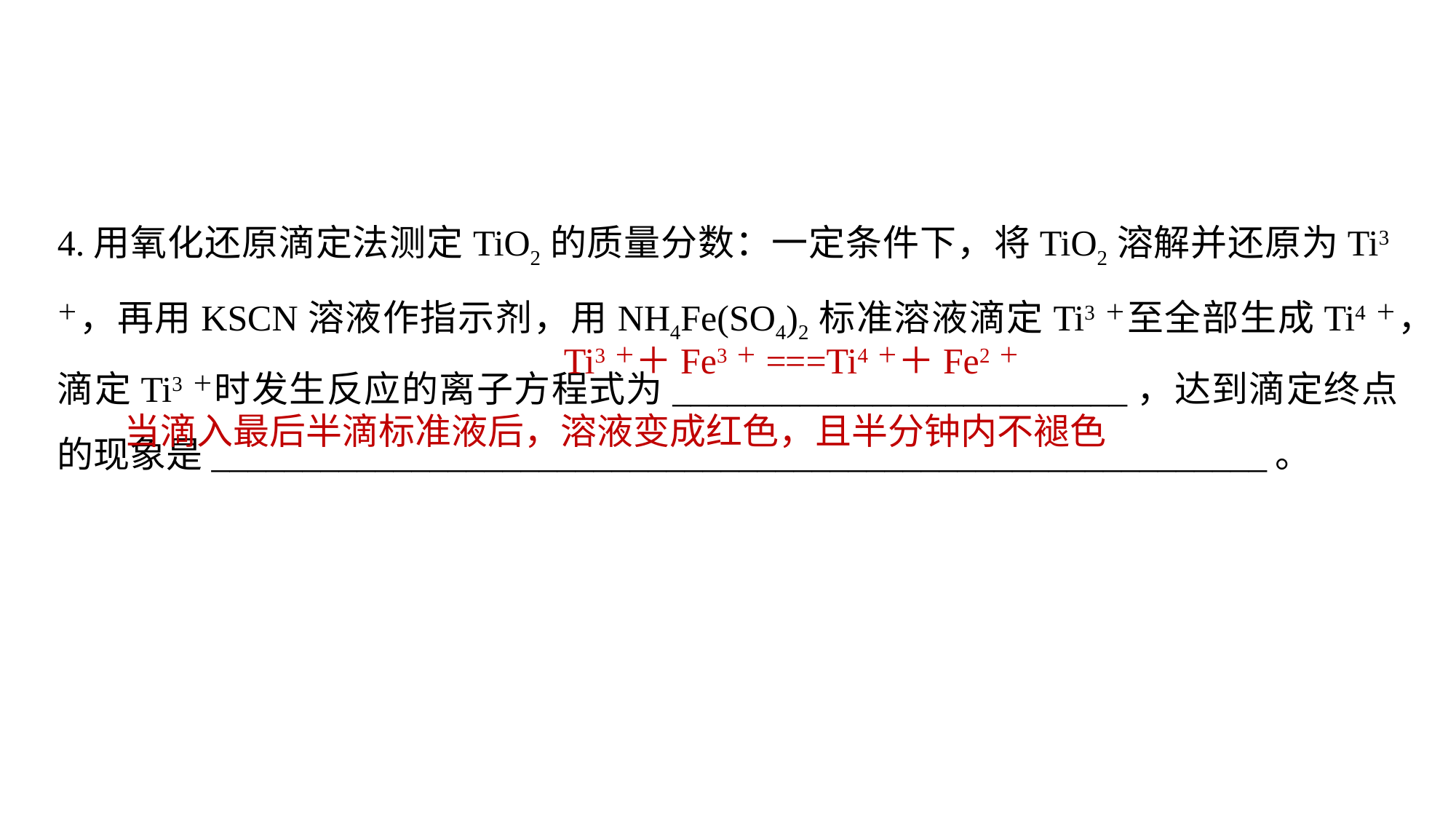

4.用氧化还原滴定法测定TiO2的质量分数：一定条件下，将TiO2溶解并还原为Ti3＋，再用KSCN溶液作指示剂，用NH4Fe(SO4)2标准溶液滴定Ti3＋至全部生成Ti4＋，滴定Ti3＋时发生反应的离子方程式为_________________________，达到滴定终点的现象是__________________________________________________________。
Ti3＋＋Fe3＋===Ti4＋＋Fe2＋
当滴入最后半滴标准液后，溶液变成红色，且半分钟内不褪色